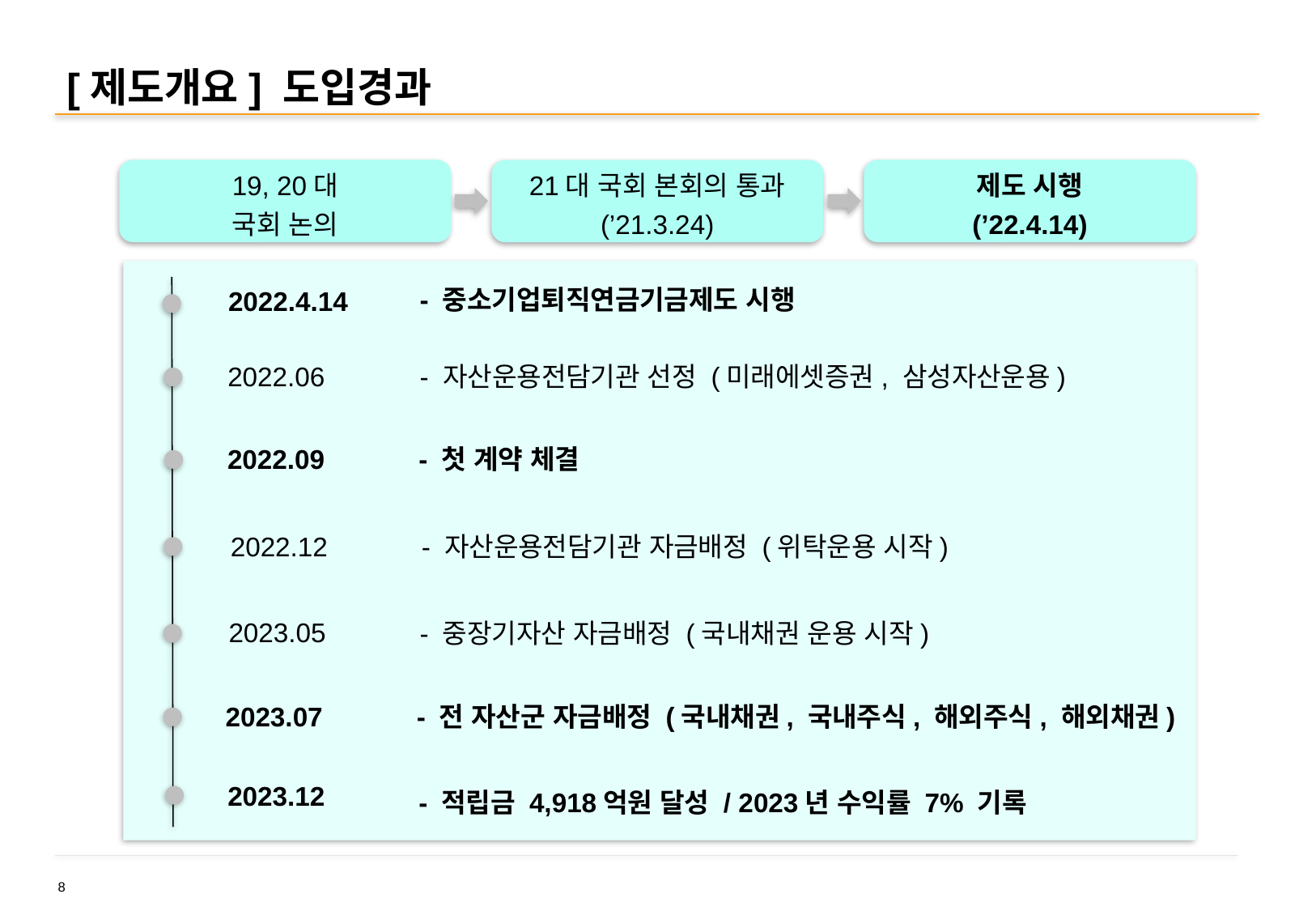

# [제도개요] 도입경과
제도 시행
(’22.4.14)
19, 20대
국회 논의
21대 국회 본회의 통과
(’21.3.24)

- 중소기업퇴직연금기금제도 시행
2022.4.14

2022.06
- 자산운용전담기관 선정 (미래에셋증권, 삼성자산운용)

2022.09
- 첫 계약 체결

2022.12
- 자산운용전담기관 자금배정 (위탁운용 시작)

2023.05
- 중장기자산 자금배정 (국내채권 운용 시작)

2023.07
- 전 자산군 자금배정 (국내채권, 국내주식, 해외주식, 해외채권)

- 적립금 4,918억원 달성 / 2023년 수익률 7% 기록
2023.12